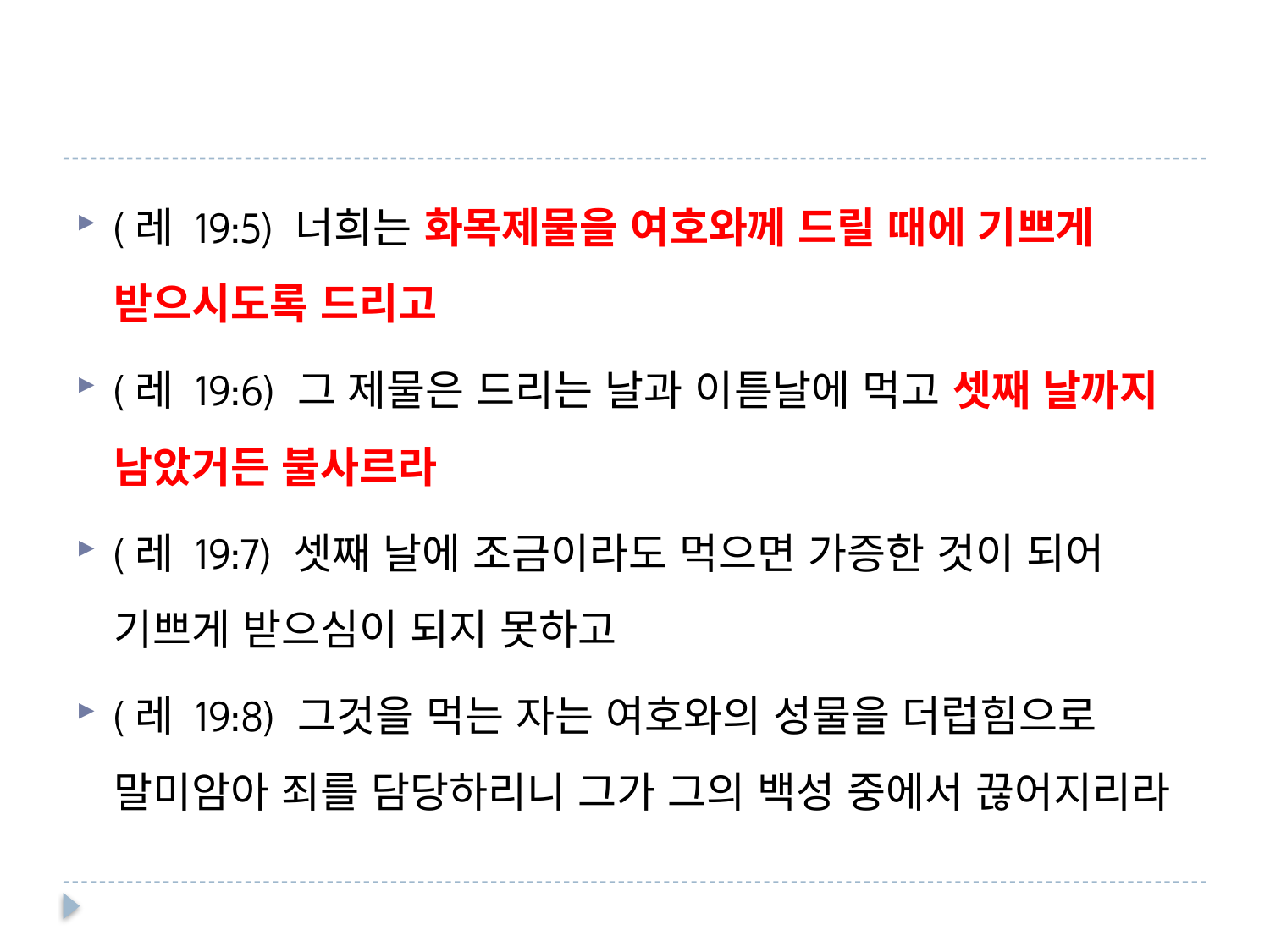

#
(레 19:5) 너희는 화목제물을 여호와께 드릴 때에 기쁘게 받으시도록 드리고
(레 19:6) 그 제물은 드리는 날과 이튿날에 먹고 셋째 날까지 남았거든 불사르라
(레 19:7) 셋째 날에 조금이라도 먹으면 가증한 것이 되어 기쁘게 받으심이 되지 못하고
(레 19:8) 그것을 먹는 자는 여호와의 성물을 더럽힘으로 말미암아 죄를 담당하리니 그가 그의 백성 중에서 끊어지리라